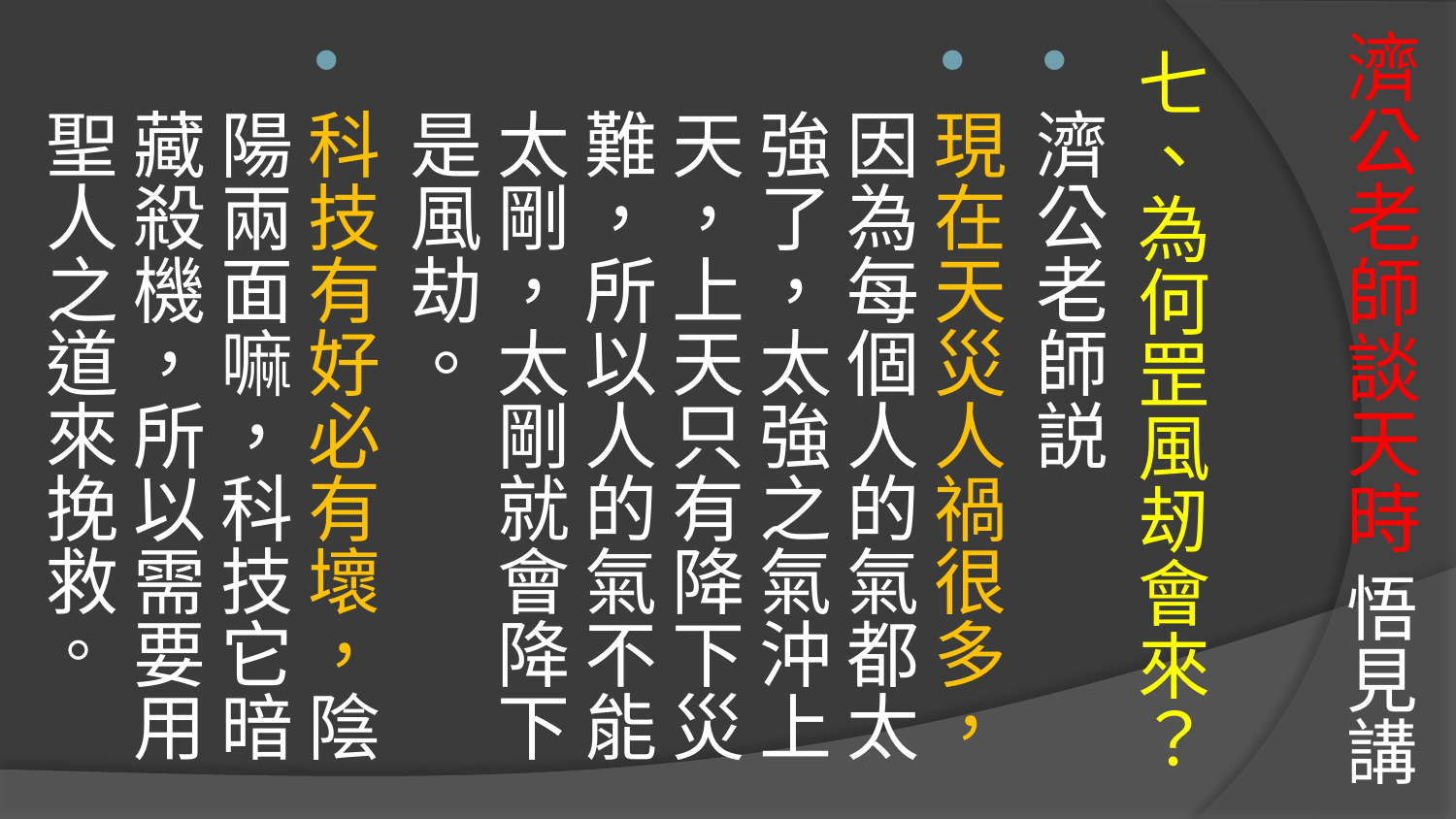

# 濟公老師談天時 悟見講
七、為何罡風刼會來？
濟公老師説
現在天災人禍很多，因為每個人的氣都太強了，太強之氣沖上天，上天只有降下災難，所以人的氣不能太剛，太剛就會降下是風劫。
科技有好必有壞，陰陽兩面嘛，科技它暗藏殺機，所以需要用聖人之道來挽救。